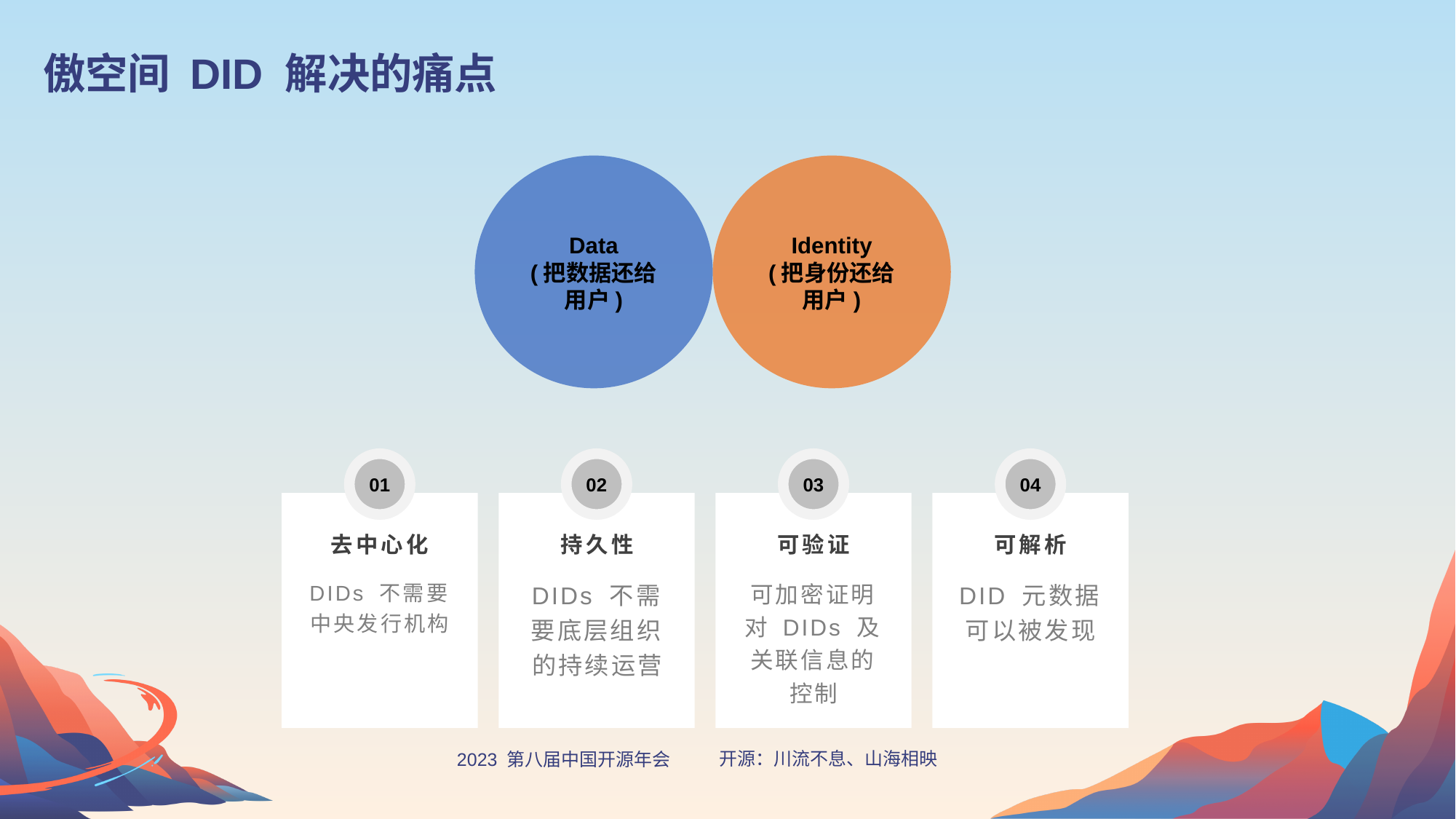

傲空间 DID 解决的痛点

Data
(把数据还给用户)
Identity
(把身份还给用户)

01
02
03
04

去中心化
持久性
可验证
可解析
DIDs 不需要中央发行机构
DIDs 不需要底层组织的持续运营
可加密证明对 DIDs 及关联信息的控制
DID 元数据可以被发现